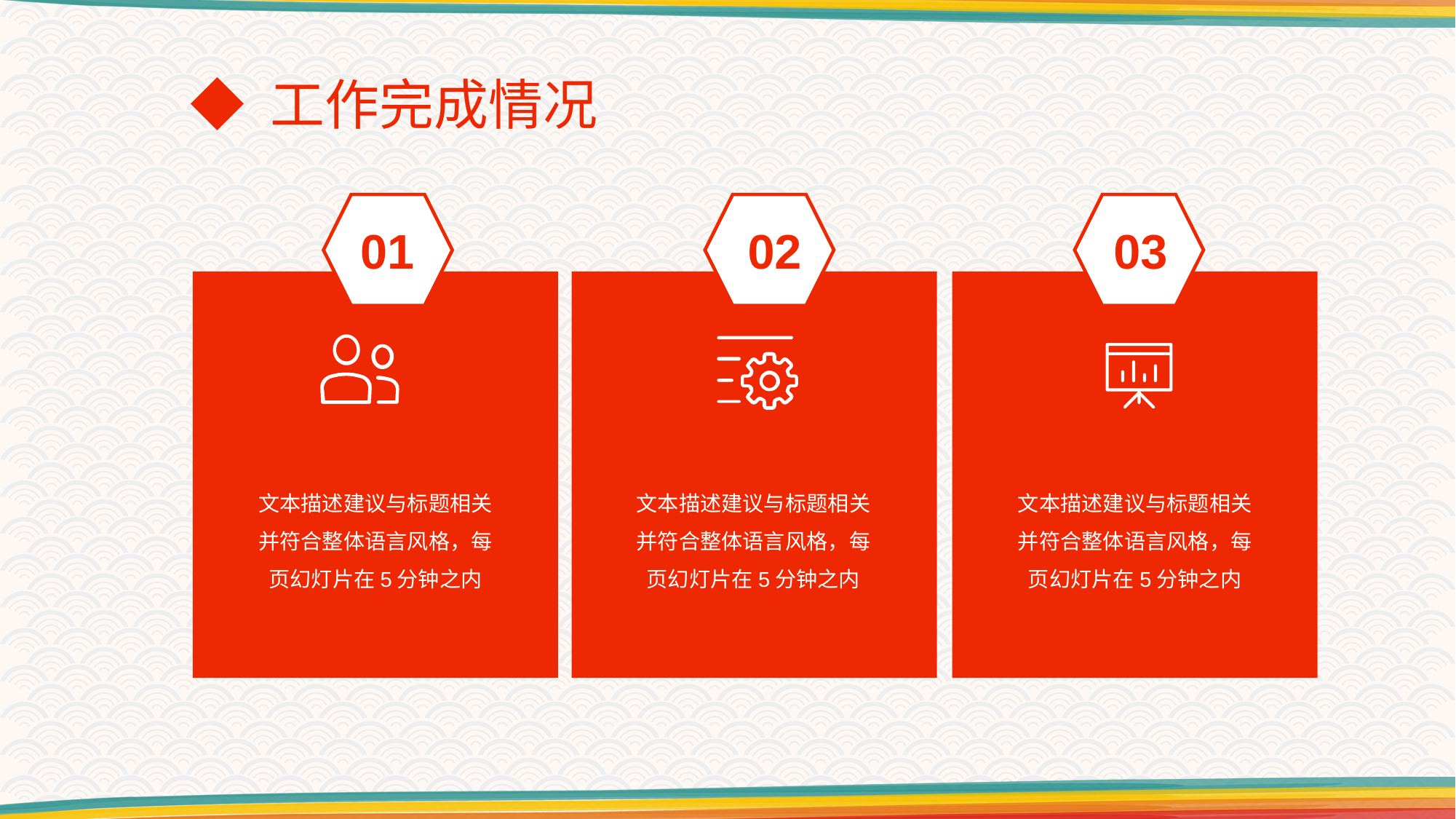

◆ 工作完成情况

01

02

03

文本描述建议与标题相关并符合整体语言风格，每页幻灯片在5分钟之内
文本描述建议与标题相关并符合整体语言风格，每页幻灯片在5分钟之内
文本描述建议与标题相关并符合整体语言风格，每页幻灯片在5分钟之内